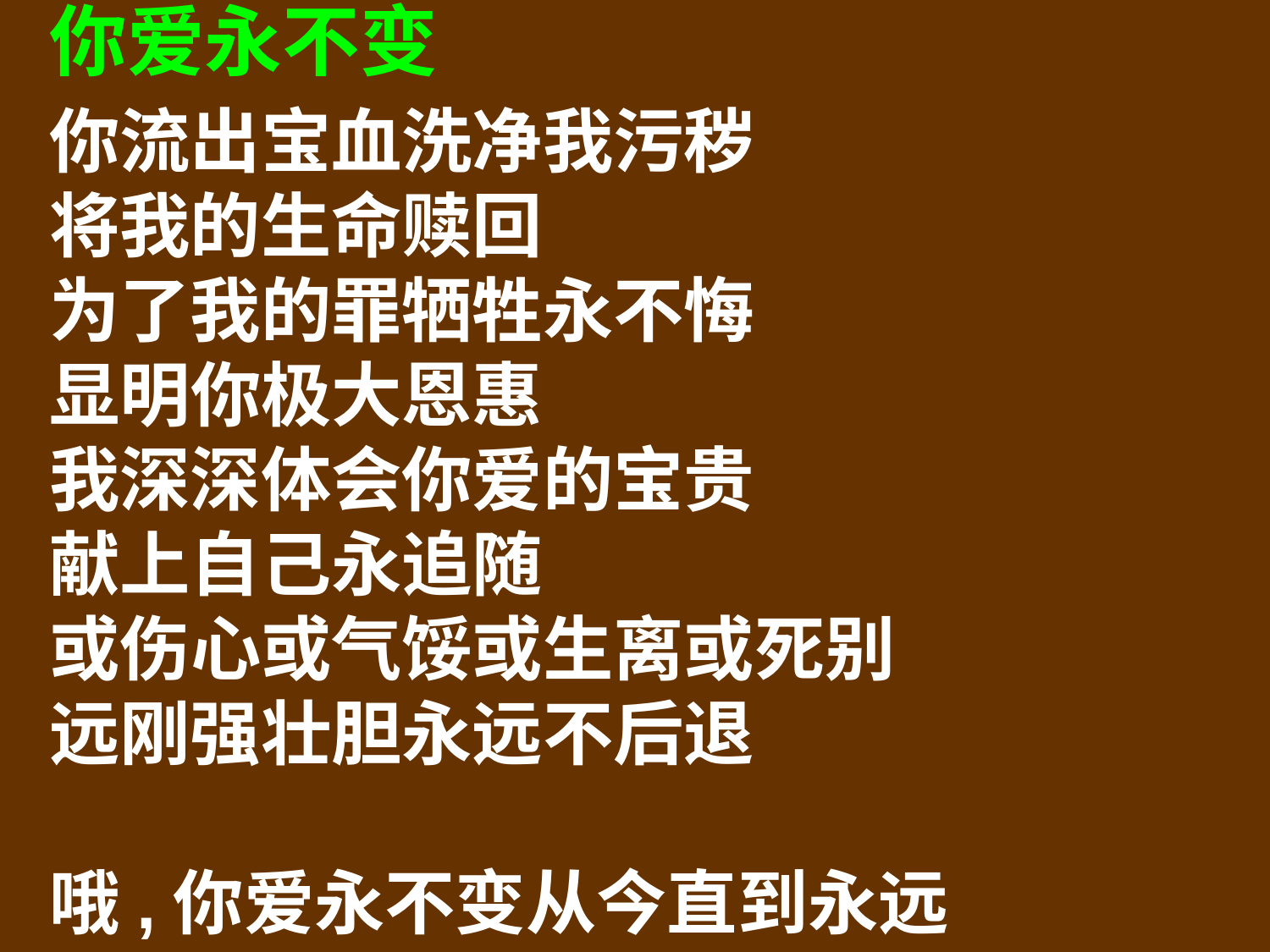

你爱永不变
你流出宝血洗净我污秽
将我的生命赎回
为了我的罪牺牲永不悔
显明你极大恩惠
我深深体会你爱的宝贵
献上自己永追随
或伤心或气馁或生离或死别
远刚强壮胆永远不后退

哦,你爱永不变从今直到永远